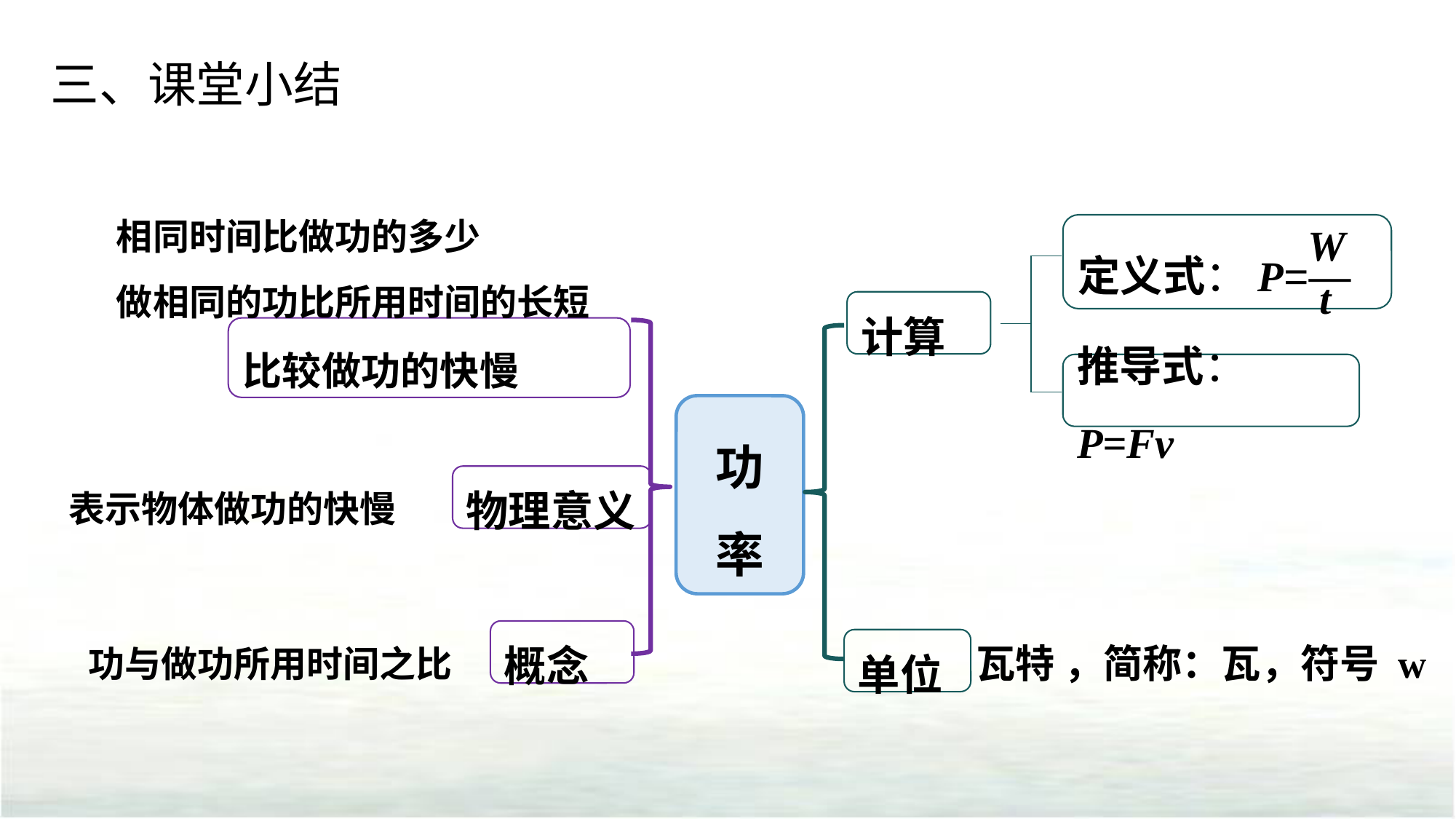

三、课堂小结
相同时间比做功的多少
做相同的功比所用时间的长短
W
定义式：P=—
t

计算
比较做功的快慢

推导式：P=Fv
功率
物理意义
表示物体做功的快慢
功与做功所用时间之比
概念
单位
瓦特 ，简称：瓦，符号 w